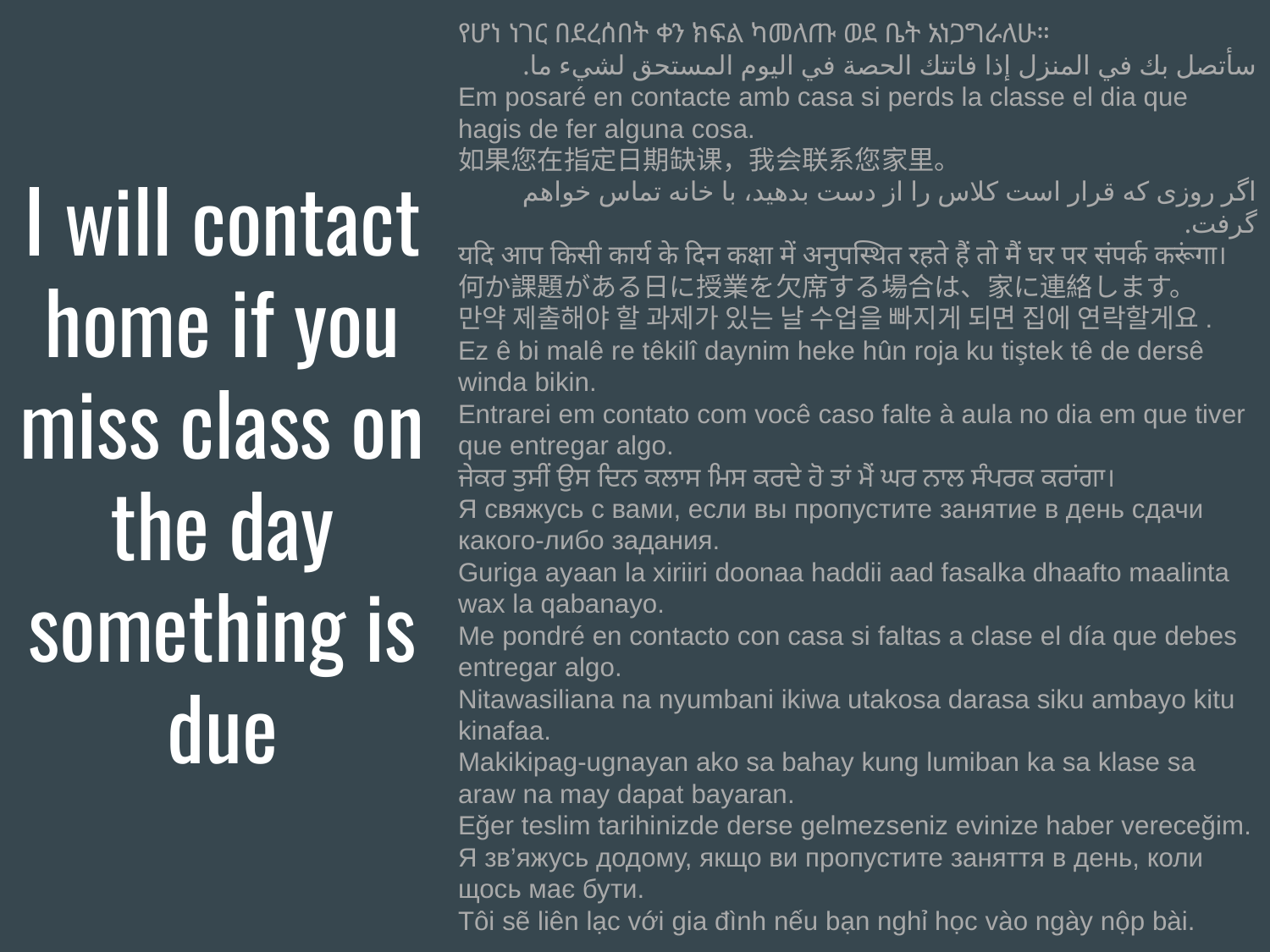

I will contact home if you miss class on the day something is due
የሆነ ነገር በደረሰበት ቀን ክፍል ካመለጡ ወደ ቤት አነጋግራለሁ።
سأتصل بك في المنزل إذا فاتتك الحصة في اليوم المستحق لشيء ما.
Em posaré en contacte amb casa si perds la classe el dia que hagis de fer alguna cosa.
如果您在指定日期缺课，我会联系您家里。
اگر روزی که قرار است کلاس را از دست بدهید، با خانه تماس خواهم گرفت.
यदि आप किसी कार्य के दिन कक्षा में अनुपस्थित रहते हैं तो मैं घर पर संपर्क करूंगा।
何か課題がある日に授業を欠席する場合は、家に連絡します。
만약 제출해야 할 과제가 있는 날 수업을 빠지게 되면 집에 연락할게요.
Ez ê bi malê re têkilî daynim heke hûn roja ku tiştek tê de dersê winda bikin.
Entrarei em contato com você caso falte à aula no dia em que tiver que entregar algo.
ਜੇਕਰ ਤੁਸੀਂ ਉਸ ਦਿਨ ਕਲਾਸ ਮਿਸ ਕਰਦੇ ਹੋ ਤਾਂ ਮੈਂ ਘਰ ਨਾਲ ਸੰਪਰਕ ਕਰਾਂਗਾ।
Я свяжусь с вами, если вы пропустите занятие в день сдачи какого-либо задания.
Guriga ayaan la xiriiri doonaa haddii aad fasalka dhaafto maalinta wax la qabanayo.
Me pondré en contacto con casa si faltas a clase el día que debes entregar algo.
Nitawasiliana na nyumbani ikiwa utakosa darasa siku ambayo kitu kinafaa.
Makikipag-ugnayan ako sa bahay kung lumiban ka sa klase sa araw na may dapat bayaran.
Eğer teslim tarihinizde derse gelmezseniz evinize haber vereceğim.
Я зв’яжусь додому, якщо ви пропустите заняття в день, коли щось має бути.
Tôi sẽ liên lạc với gia đình nếu bạn nghỉ học vào ngày nộp bài.